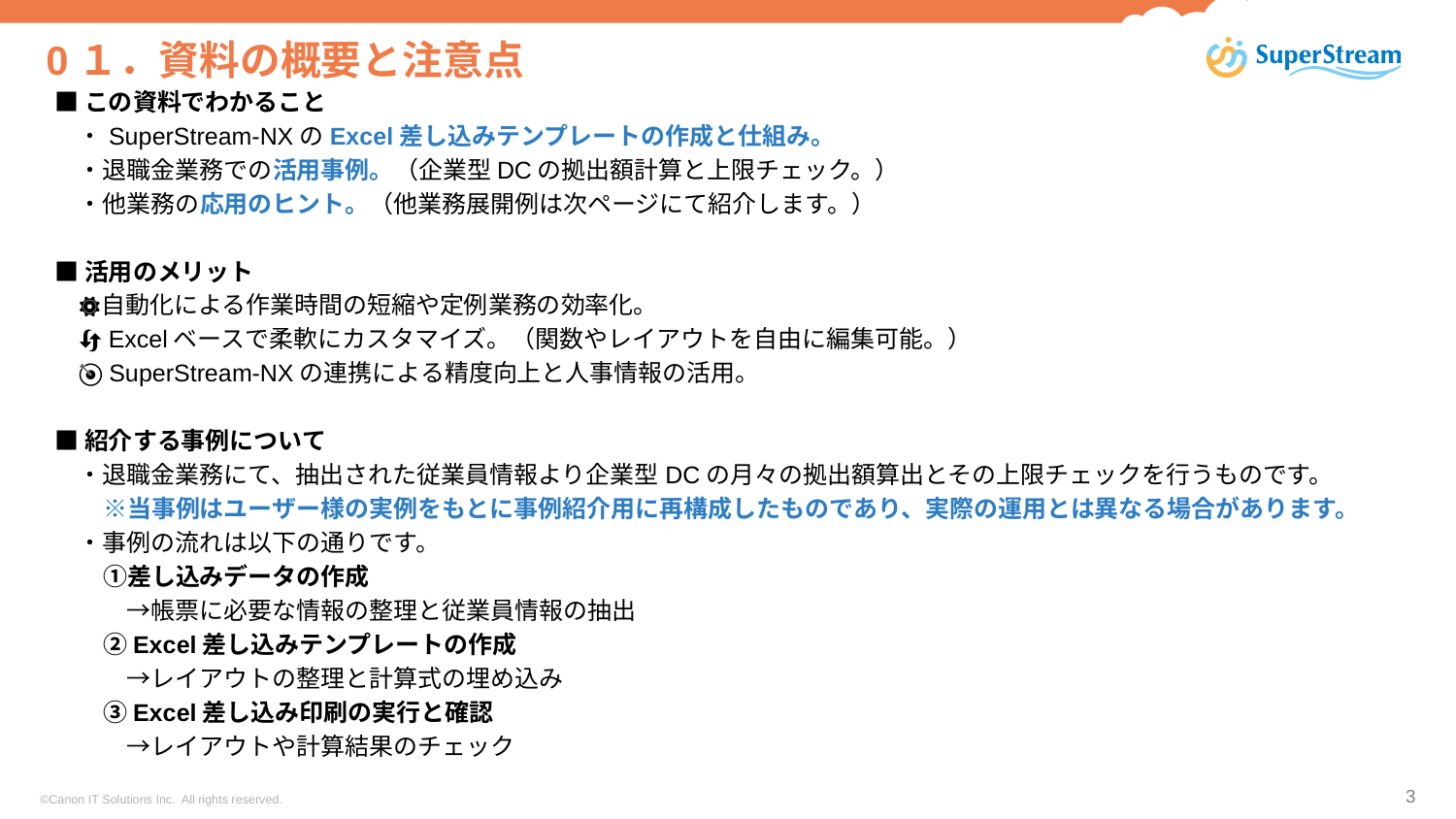

# 0１．資料の概要と注意点
■この資料でわかること
　・SuperStream-NXのExcel差し込みテンプレートの作成と仕組み。
　・退職金業務での活用事例。（企業型DCの拠出額計算と上限チェック。）
　・他業務の応用のヒント。（他業務展開例は次ページにて紹介します。）

■活用のメリット
　⚙️自動化による作業時間の短縮や定例業務の効率化。
　🔄Excelベースで柔軟にカスタマイズ。（関数やレイアウトを自由に編集可能。）
　🎯SuperStream-NXの連携による精度向上と人事情報の活用。

■紹介する事例について
　・退職金業務にて、抽出された従業員情報より企業型DCの月々の拠出額算出とその上限チェックを行うものです。
　　※当事例はユーザー様の実例をもとに事例紹介用に再構成したものであり、実際の運用とは異なる場合があります。
　・事例の流れは以下の通りです。
　　①差し込みデータの作成
　　　→帳票に必要な情報の整理と従業員情報の抽出
　　②Excel差し込みテンプレートの作成
　　　→レイアウトの整理と計算式の埋め込み
　　③Excel差し込み印刷の実行と確認
　　　→レイアウトや計算結果のチェック

©Canon IT Solutions Inc.  All rights reserved.
3